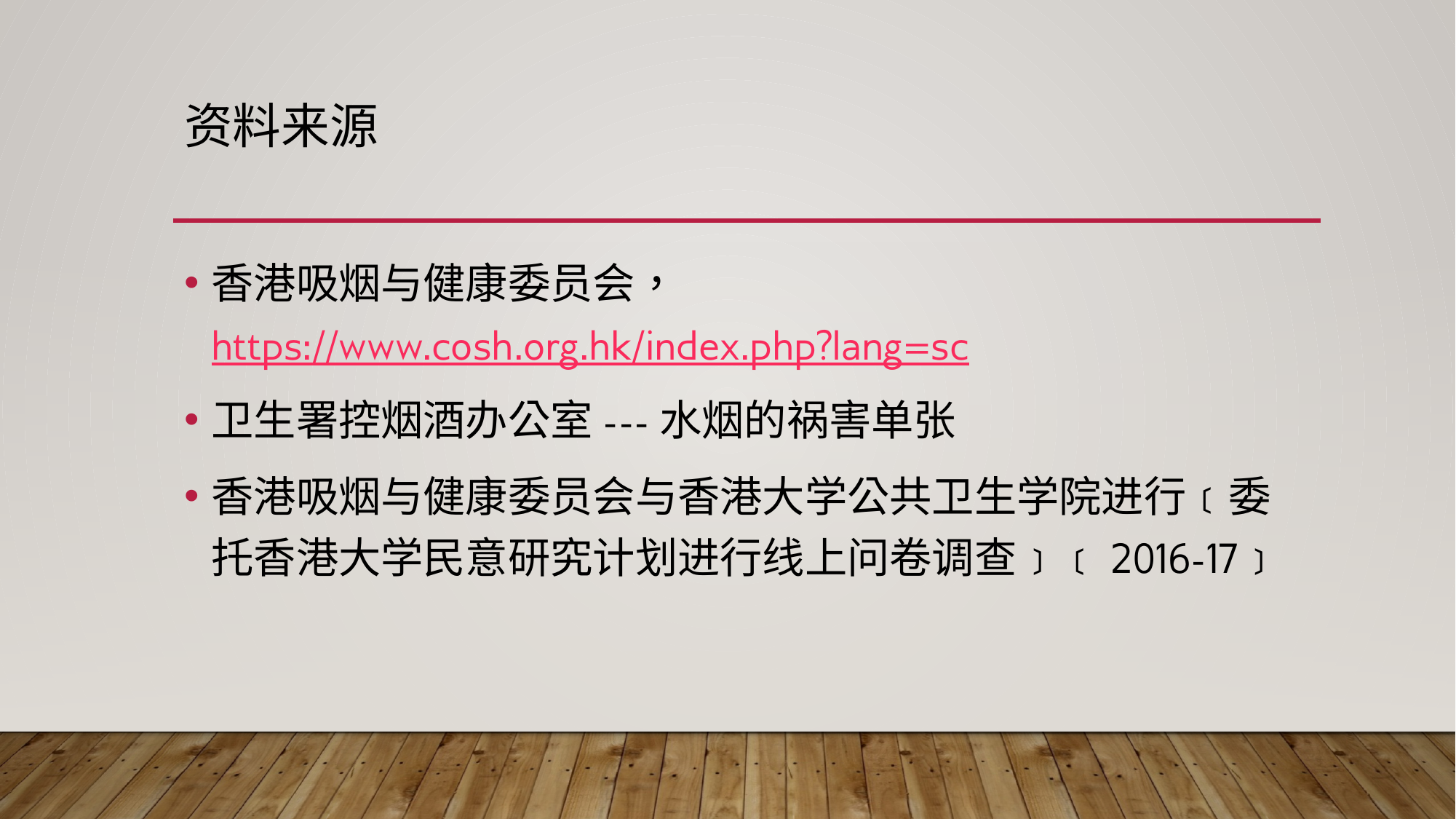

# 资料来源
香港吸烟与健康委员会， https://www.cosh.org.hk/index.php?lang=sc
卫生署控烟酒办公室---水烟的祸害单张
香港吸烟与健康委员会与香港大学公共卫生学院进行﹝委托香港大学民意研究计划进行线上问卷调查﹞﹝2016-17﹞